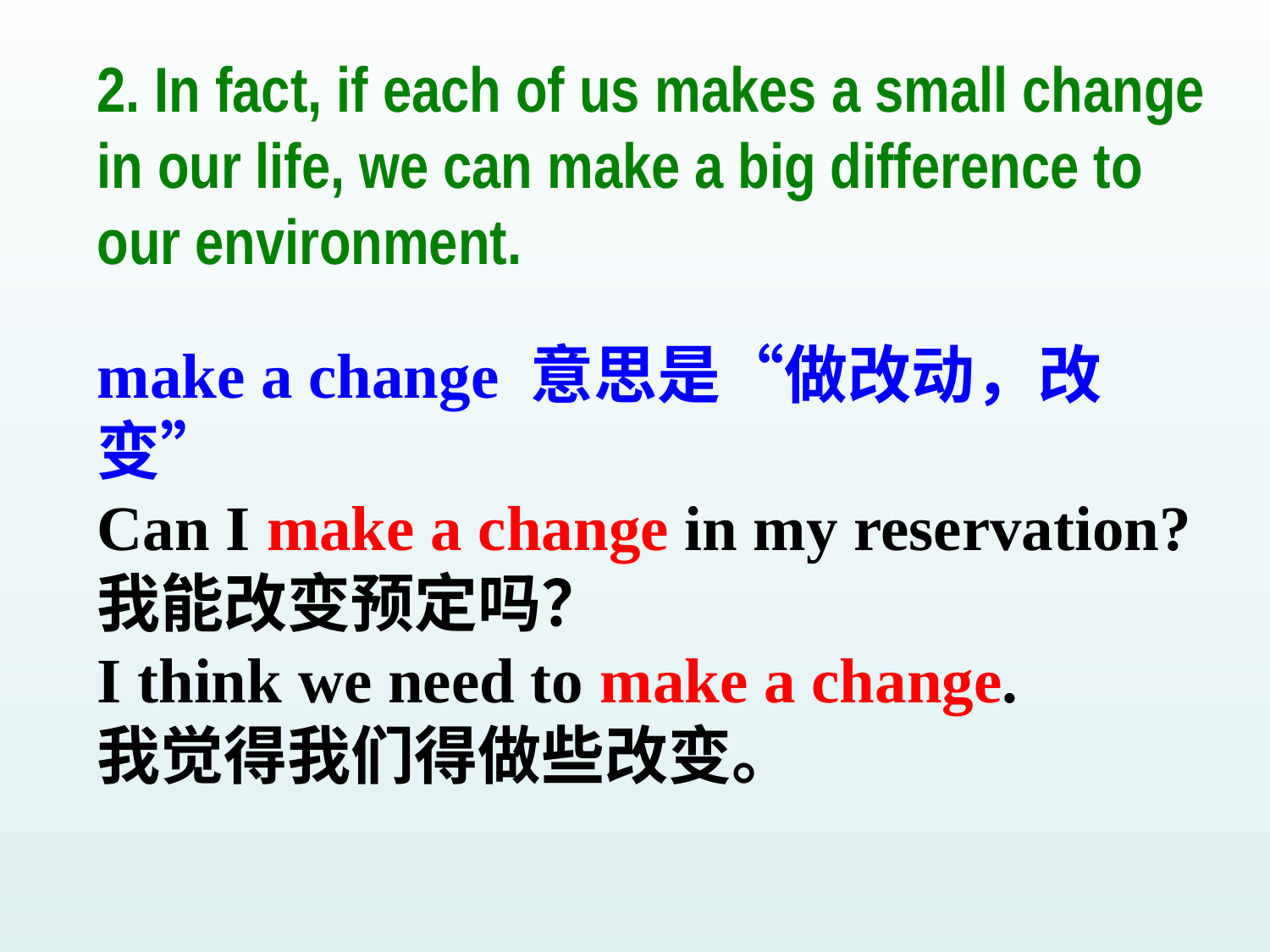

2. In fact, if each of us makes a small change in our life, we can make a big difference to our environment.
make a change 意思是“做改动，改变”
Can I make a change in my reservation?
我能改变预定吗？
I think we need to make a change.
我觉得我们得做些改变。